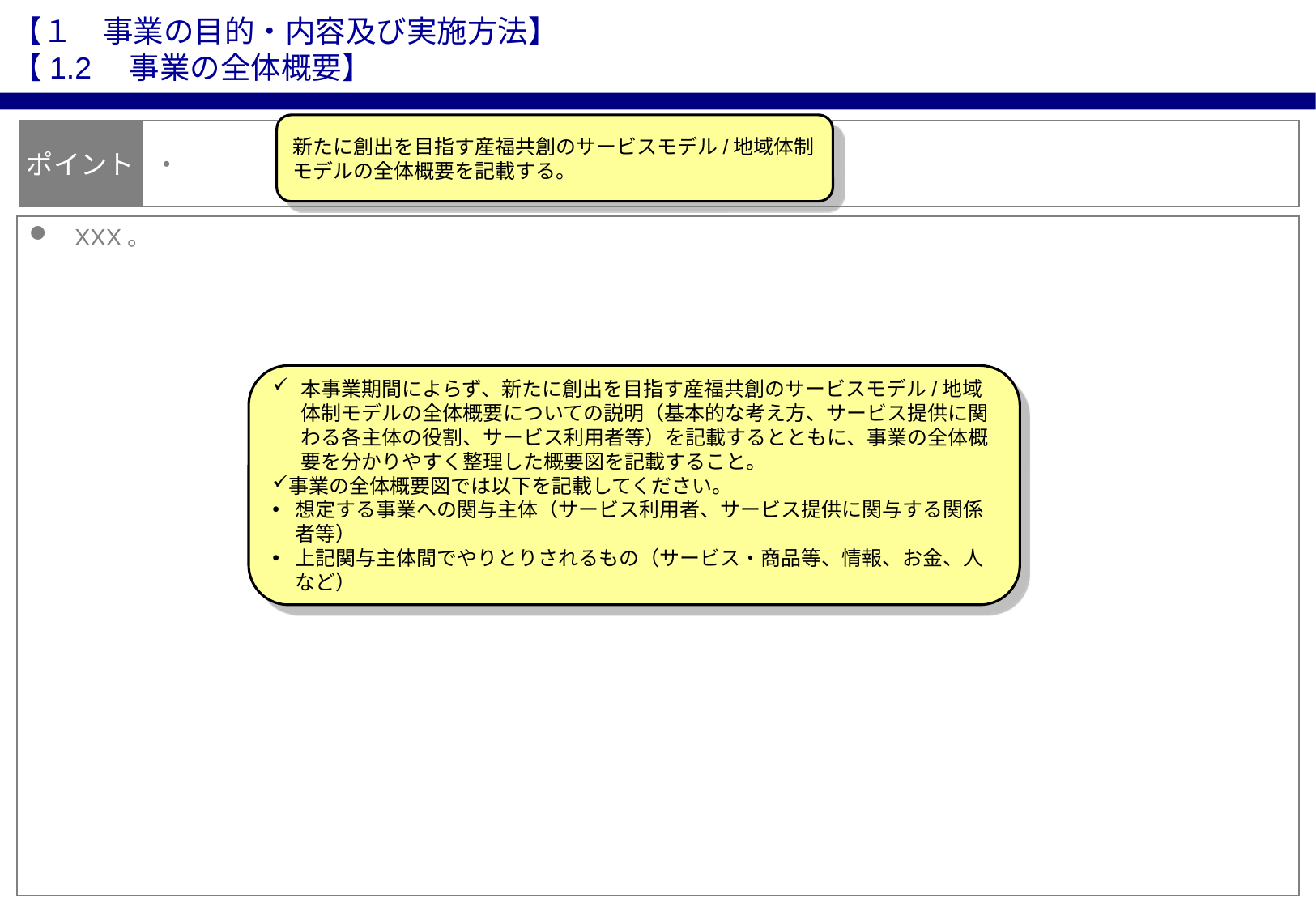

【１　事業の目的・内容及び実施方法】
【1.2　事業の全体概要】
新たに創出を目指す産福共創のサービスモデル/地域体制モデルの全体概要を記載する。
ポイント
・	XXX。
XXX。
本事業期間によらず、新たに創出を目指す産福共創のサービスモデル/地域体制モデルの全体概要についての説明（基本的な考え方、サービス提供に関わる各主体の役割、サービス利用者等）を記載するとともに、事業の全体概要を分かりやすく整理した概要図を記載すること。
事業の全体概要図では以下を記載してください。
想定する事業への関与主体（サービス利用者、サービス提供に関与する関係者等）
上記関与主体間でやりとりされるもの（サービス・商品等、情報、お金、人など）